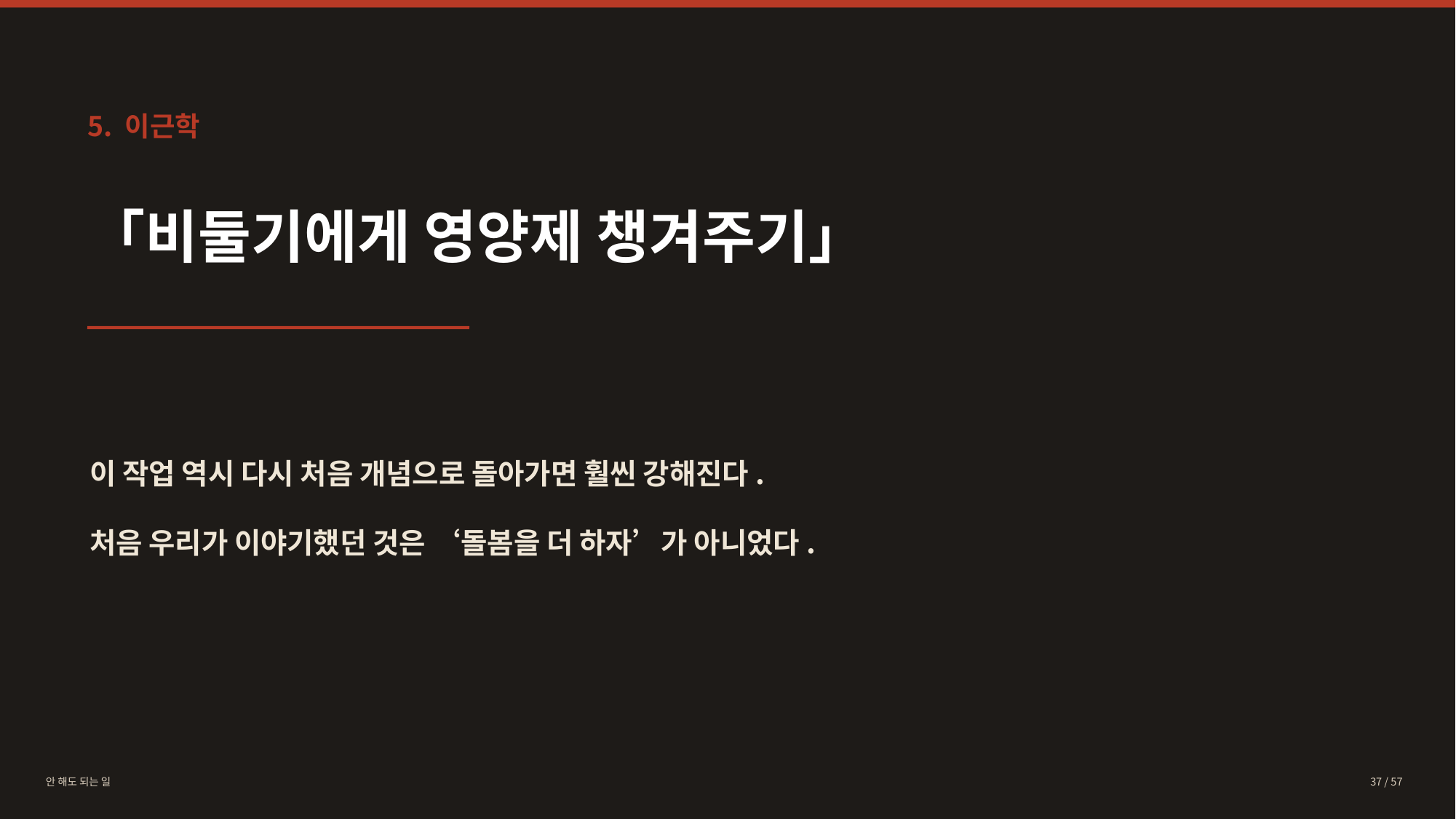

5. 이근학
「비둘기에게 영양제 챙겨주기」

이 작업 역시 다시 처음 개념으로 돌아가면 훨씬 강해진다.

처음 우리가 이야기했던 것은 ‘돌봄을 더 하자’가 아니었다.
안 해도 되는 일
37 / 57